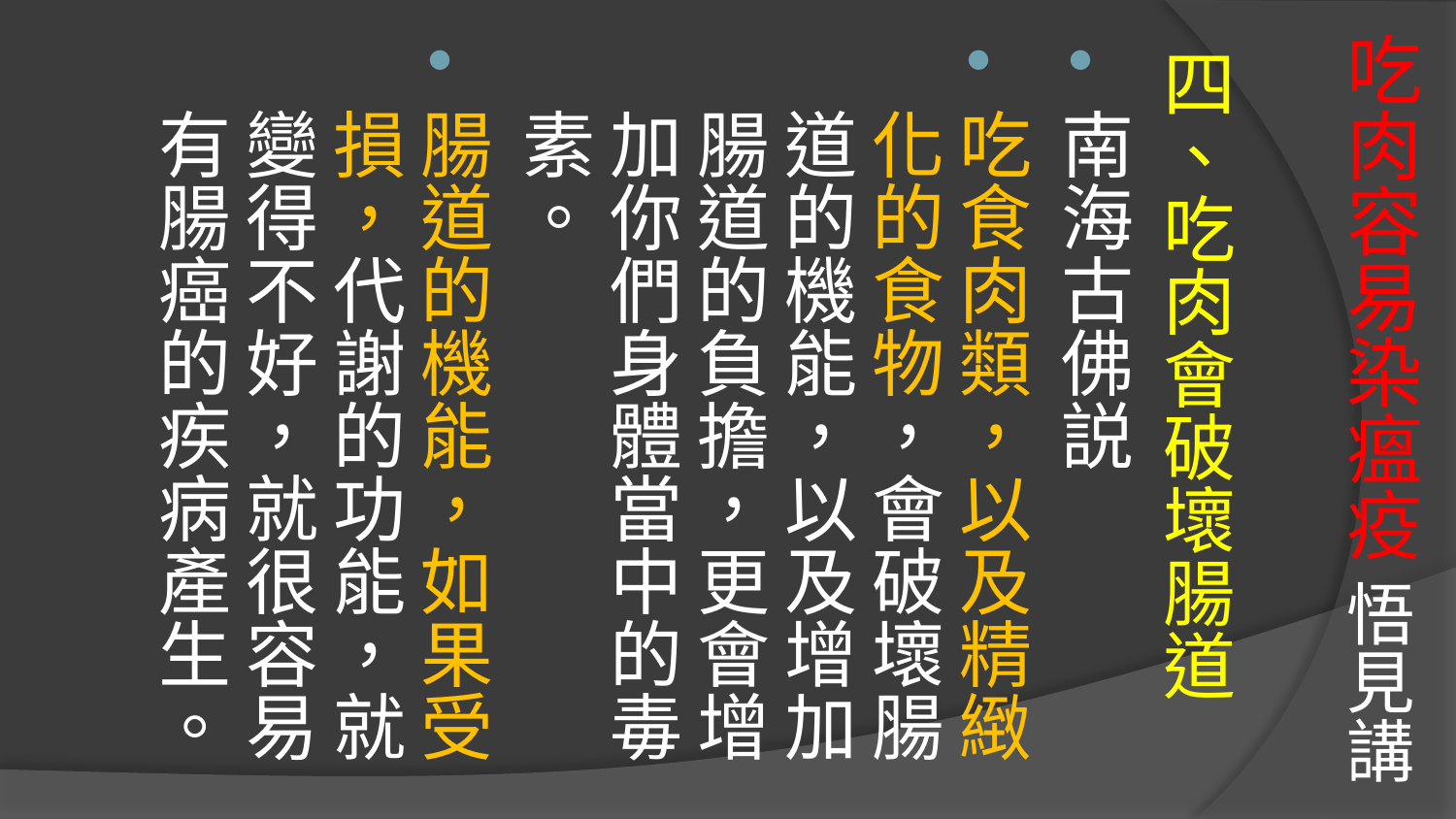

# 吃肉容易染瘟疫 悟見講
四、吃肉會破壞腸道
南海古佛説
吃食肉類，以及精緻化的食物，會破壞腸道的機能，以及增加腸道的負擔，更會增加你們身體當中的毒素。
腸道的機能，如果受損，代謝的功能，就變得不好，就很容易有腸癌的疾病產生。